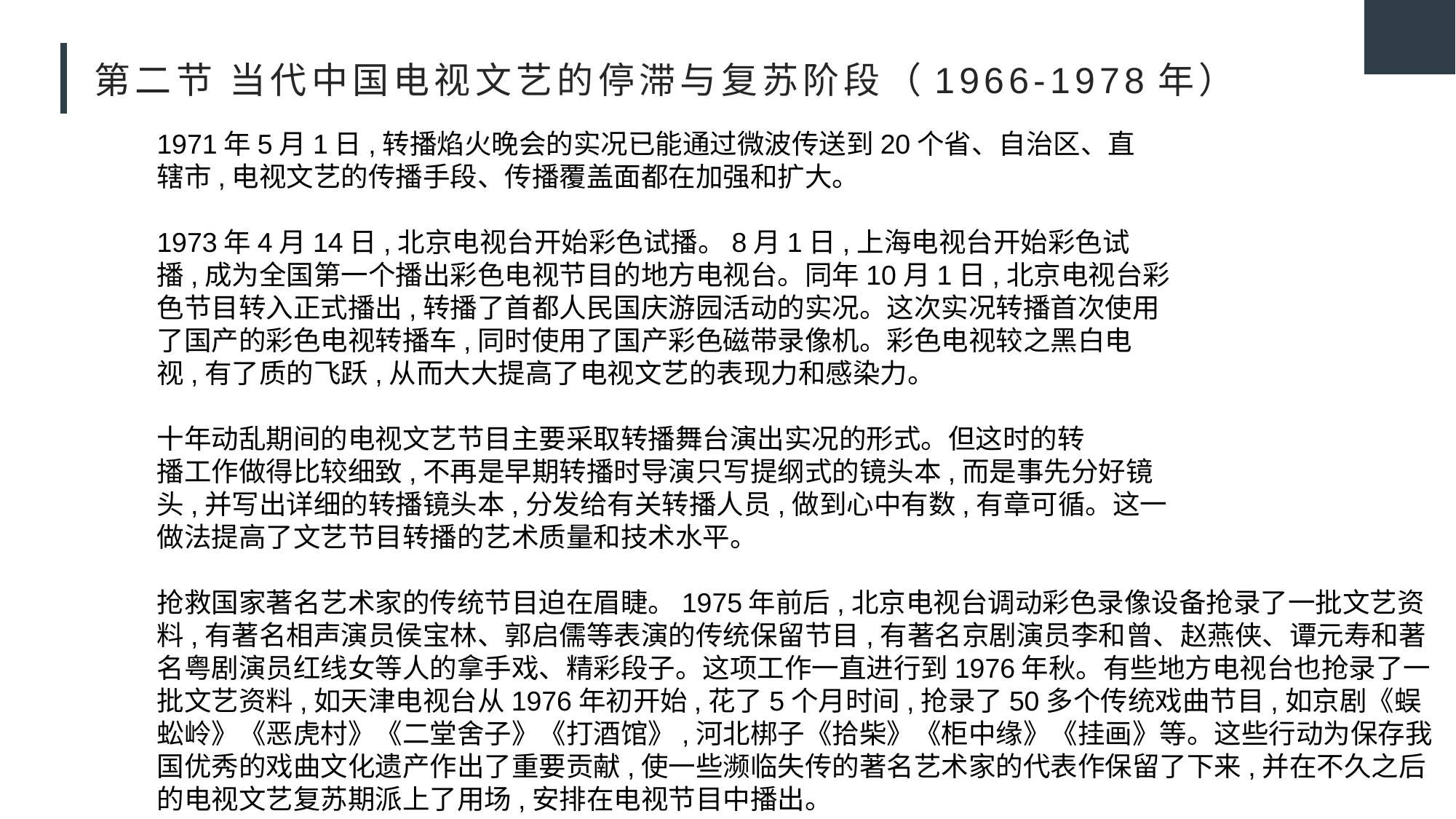

# 第二节 当代中国电视文艺的停滞与复苏阶段（1966-1978年）
1971年5月1日,转播焰火晚会的实况已能通过微波传送到20个省、自治区、直
辖市,电视文艺的传播手段、传播覆盖面都在加强和扩大。

1973年4月14日,北京电视台开始彩色试播。8月1日,上海电视台开始彩色试
播,成为全国第一个播出彩色电视节目的地方电视台。同年10月1日,北京电视台彩
色节目转入正式播出,转播了首都人民国庆游园活动的实况。这次实况转播首次使用
了国产的彩色电视转播车,同时使用了国产彩色磁带录像机。彩色电视较之黑白电
视,有了质的飞跃,从而大大提高了电视文艺的表现力和感染力。

十年动乱期间的电视文艺节目主要采取转播舞台演出实况的形式。但这时的转
播工作做得比较细致,不再是早期转播时导演只写提纲式的镜头本,而是事先分好镜
头,并写出详细的转播镜头本,分发给有关转播人员,做到心中有数,有章可循。这一
做法提高了文艺节目转播的艺术质量和技术水平。

抢救国家著名艺术家的传统节目迫在眉睫。1975年前后,北京电视台调动彩色录像设备抢录了一批文艺资料,有著名相声演员侯宝林、郭启儒等表演的传统保留节目,有著名京剧演员李和曾、赵燕侠、谭元寿和著名粤剧演员红线女等人的拿手戏、精彩段子。这项工作一直进行到1976年秋。有些地方电视台也抢录了一批文艺资料,如天津电视台从1976年初开始,花了5个月时间,抢录了50多个传统戏曲节目,如京剧《蜈蚣岭》《恶虎村》《二堂舍子》《打酒馆》,河北梆子《拾柴》《柜中缘》《挂画》等。这些行动为保存我国优秀的戏曲文化遗产作出了重要贡献,使一些濒临失传的著名艺术家的代表作保留了下来,并在不久之后的电视文艺复苏期派上了用场,安排在电视节目中播出。